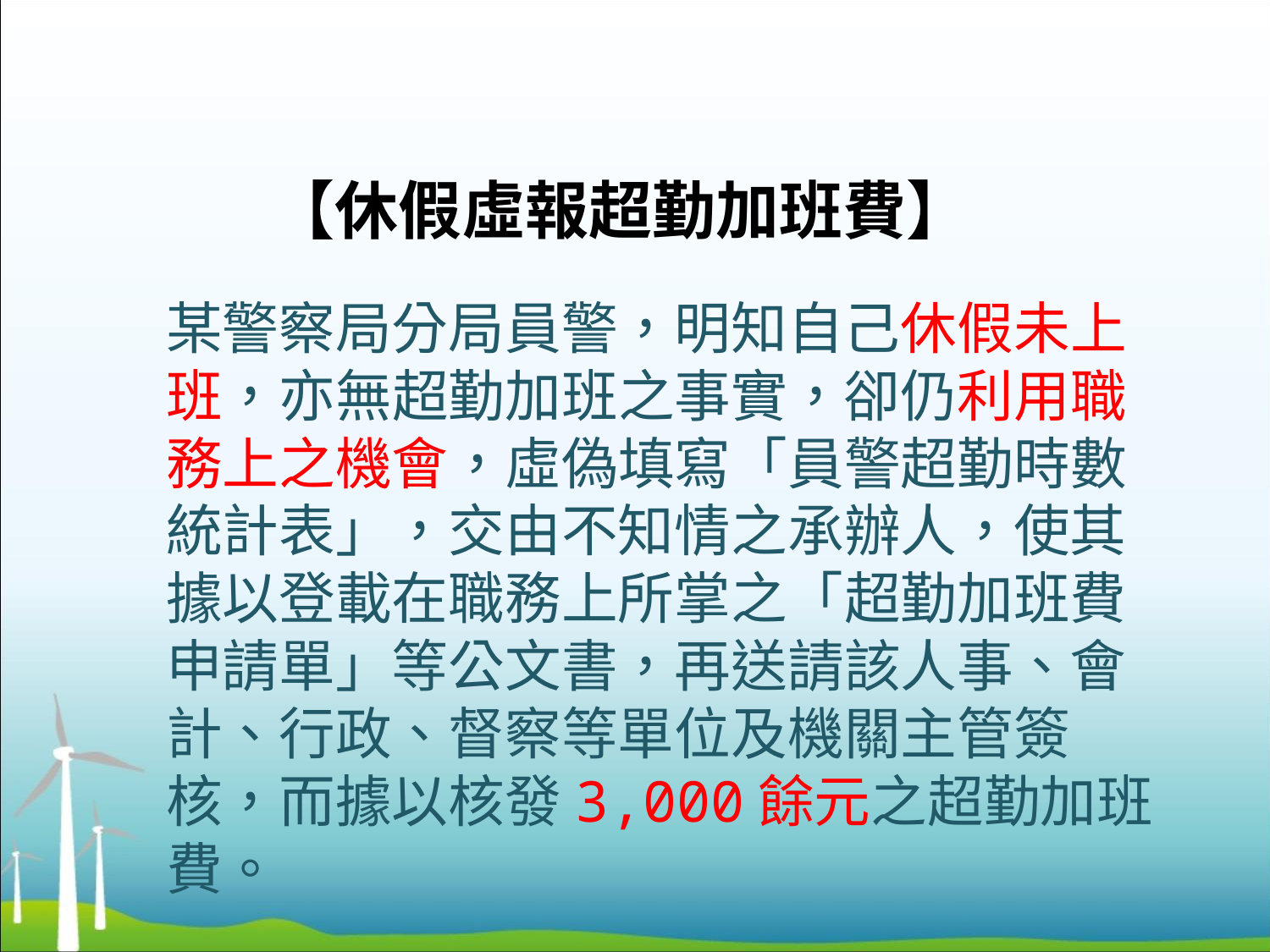

【休假虛報超勤加班費】
#
某警察局分局員警，明知自己休假未上班，亦無超勤加班之事實，卻仍利用職務上之機會，虛偽填寫「員警超勤時數統計表」，交由不知情之承辦人，使其據以登載在職務上所掌之「超勤加班費申請單」等公文書，再送請該人事、會計、行政、督察等單位及機關主管簽核，而據以核發3,000餘元之超勤加班費。